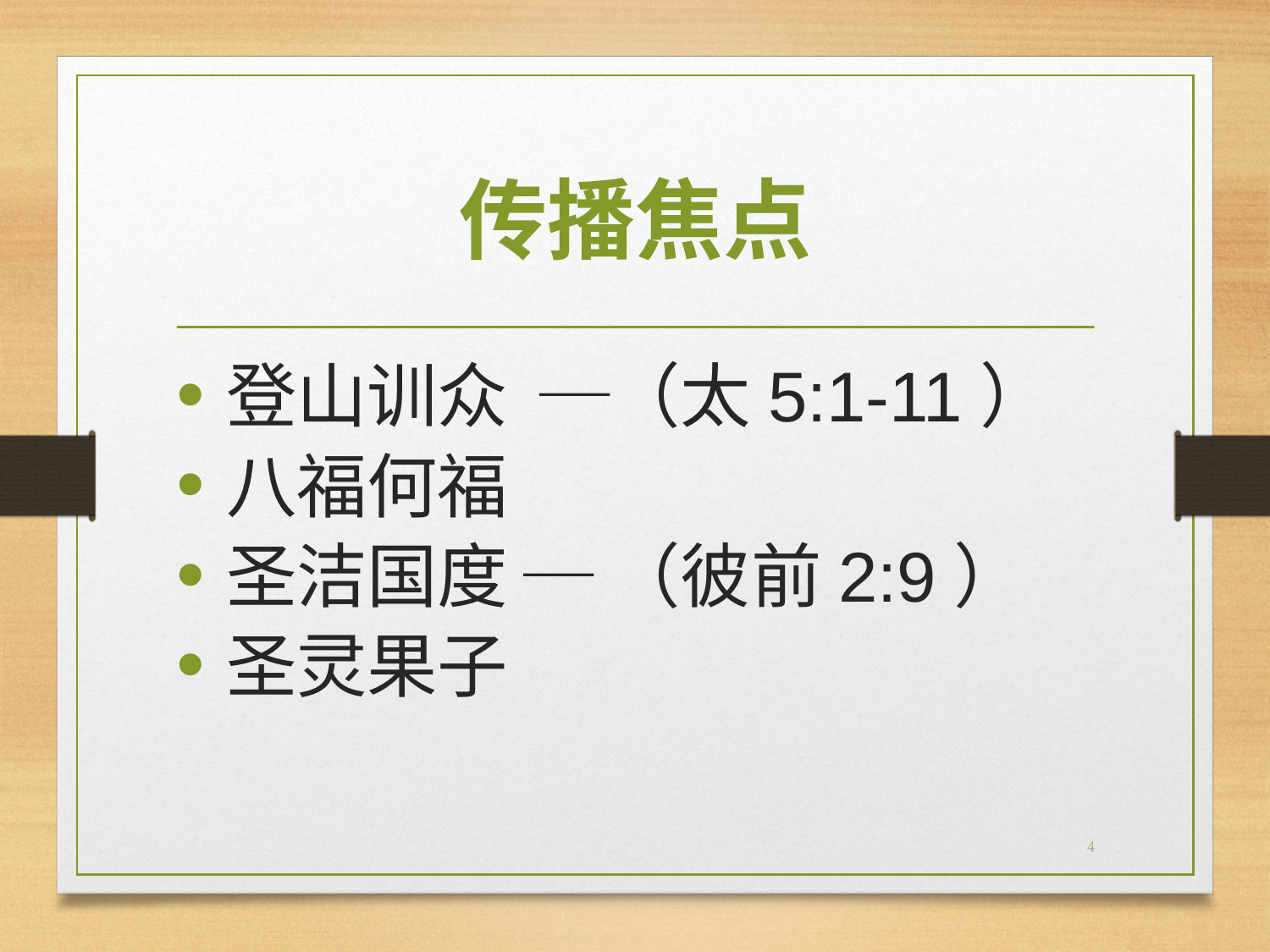

# 传播焦点
登山训众  ─（太5:1-11）
八福何福
圣洁国度 ─ （彼前2:9）
圣灵果子

4